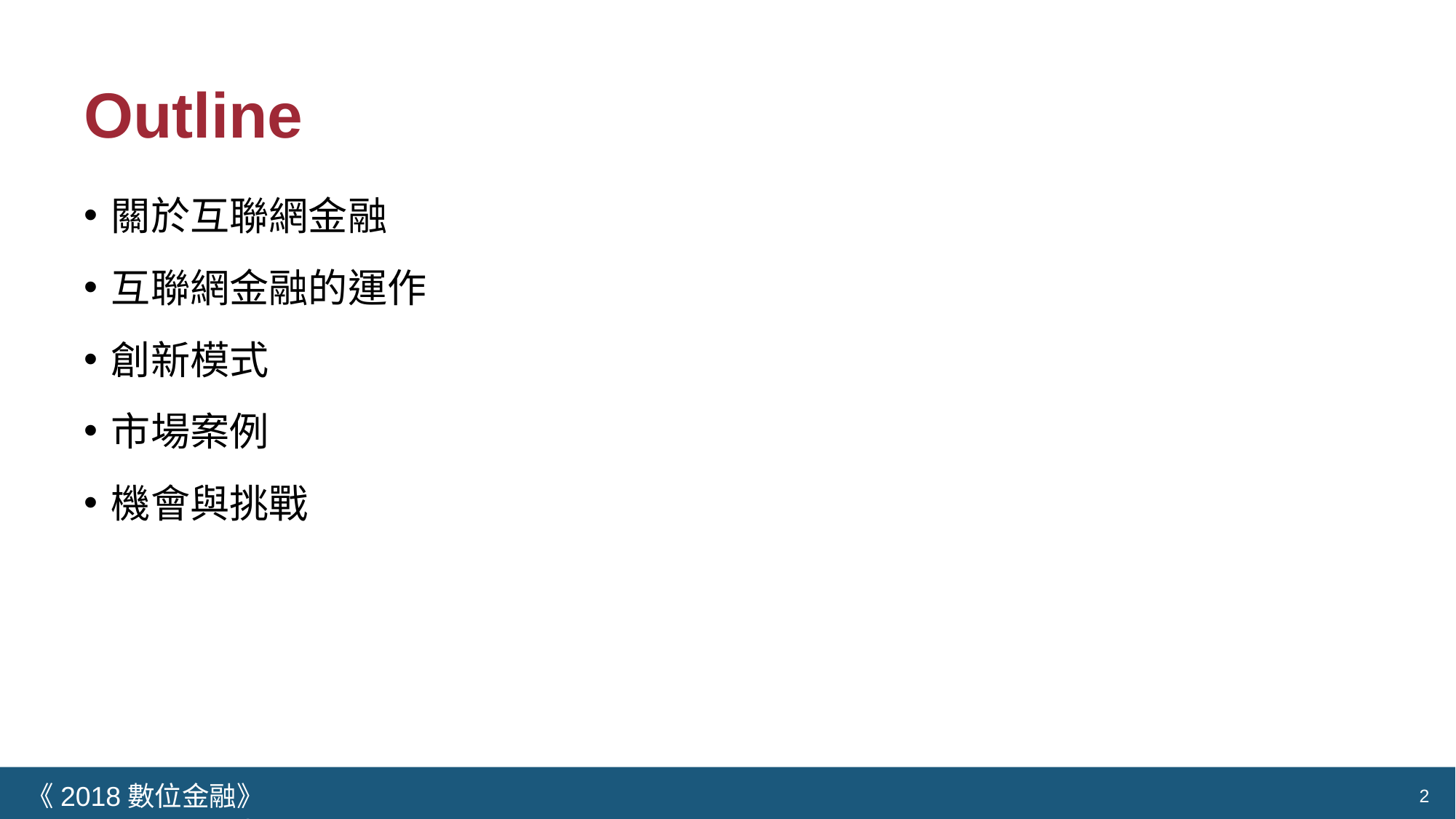

# Outline
關於互聯網金融
互聯網金融的運作
創新模式
市場案例
機會與挑戰
《2018數位金融》                                                                                                                                             	NCTU.IIM.IEBI Lab
2